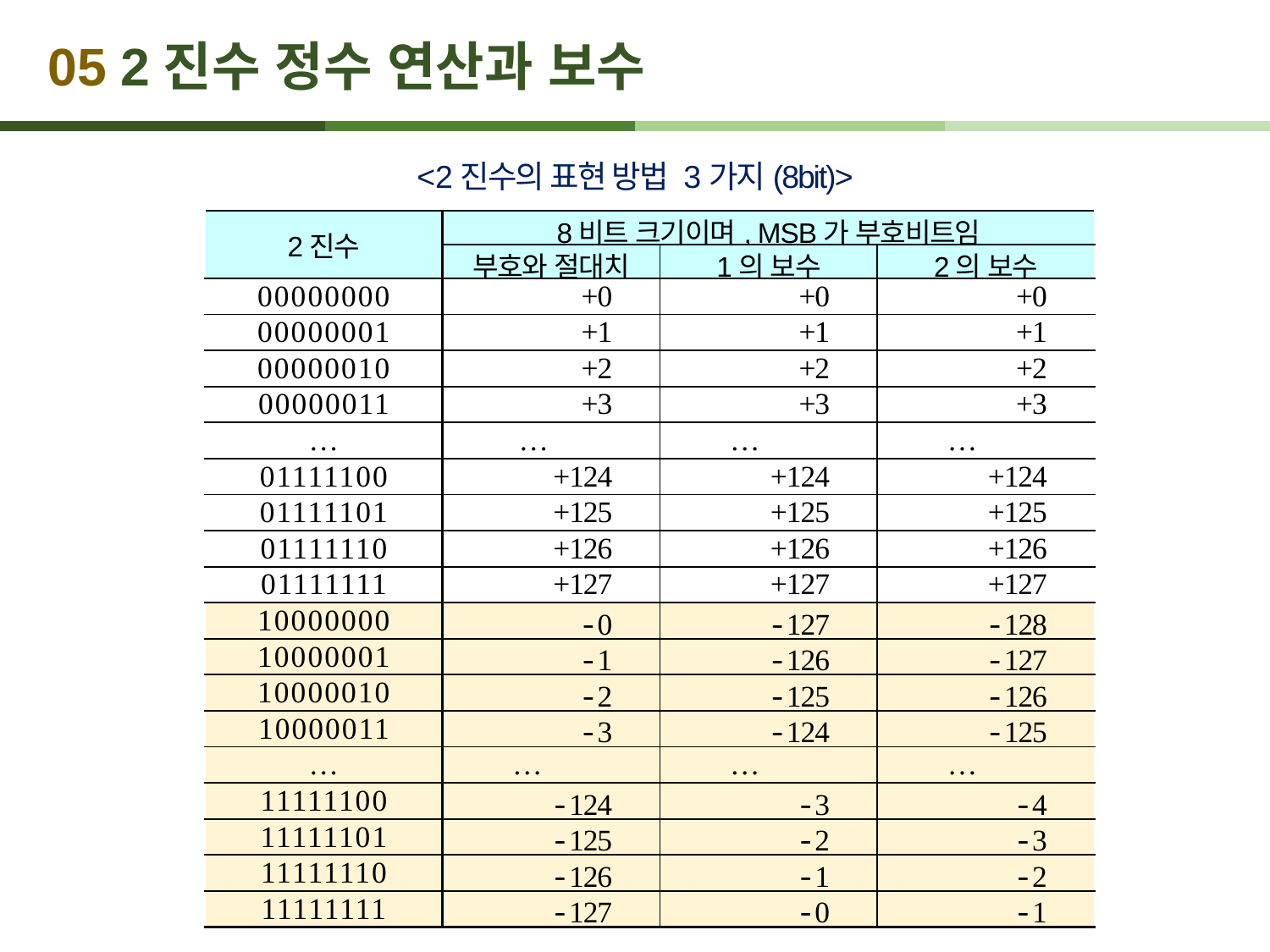

# 05 2진수 정수 연산과 보수
<2진수의 표현 방법 3가지(8bit)>
| 2진수 | 8비트 크기이며, MSB가 부호비트임 |  |  |
| --- | --- | --- | --- |
|  | 부호와 절대치 | 1의 보수 | 2의 보수 |
| 00000000 | +0 | +0 | +0 |
| 00000001 | +1 | +1 | +1 |
| 00000010 | +2 | +2 | +2 |
| 00000011 | +3 | +3 | +3 |
| … | … | … | … |
| 01111100 | +124 | +124 | +124 |
| 01111101 | +125 | +125 | +125 |
| 01111110 | +126 | +126 | +126 |
| 01111111 | +127 | +127 | +127 |
| 10000000 | -0 | -127 | -128 |
| 10000001 | -1 | -126 | -127 |
| 10000010 | -2 | -125 | -126 |
| 10000011 | -3 | -124 | -125 |
| … | … | … | … |
| 11111100 | -124 | -3 | -4 |
| 11111101 | -125 | -2 | -3 |
| 11111110 | -126 | -1 | -2 |
| 11111111 | -127 | -0 | -1 |